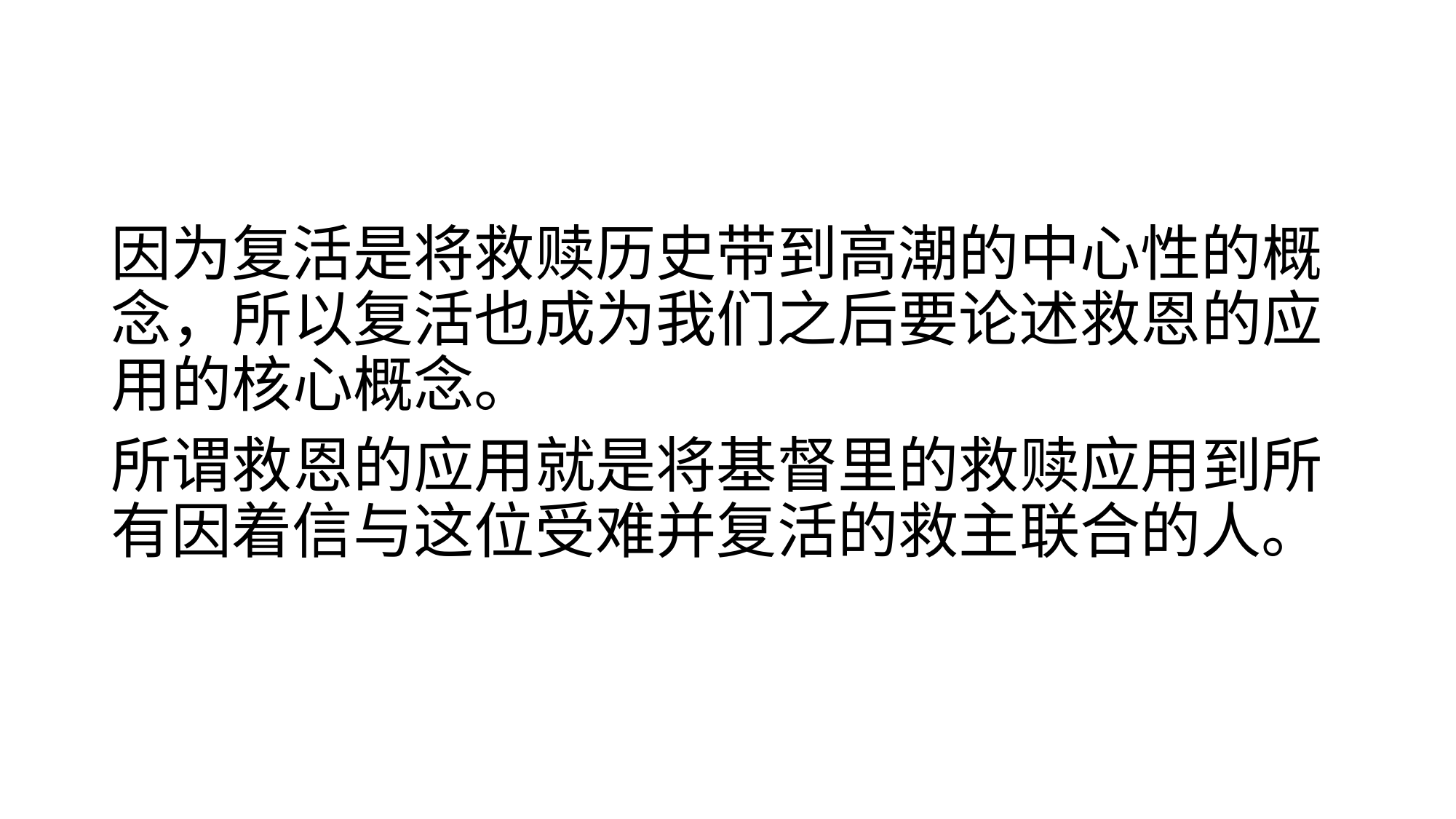

#
因为复活是将救赎历史带到高潮的中心性的概念，所以复活也成为我们之后要论述救恩的应用的核心概念。
所谓救恩的应用就是将基督里的救赎应用到所有因着信与这位受难并复活的救主联合的人。